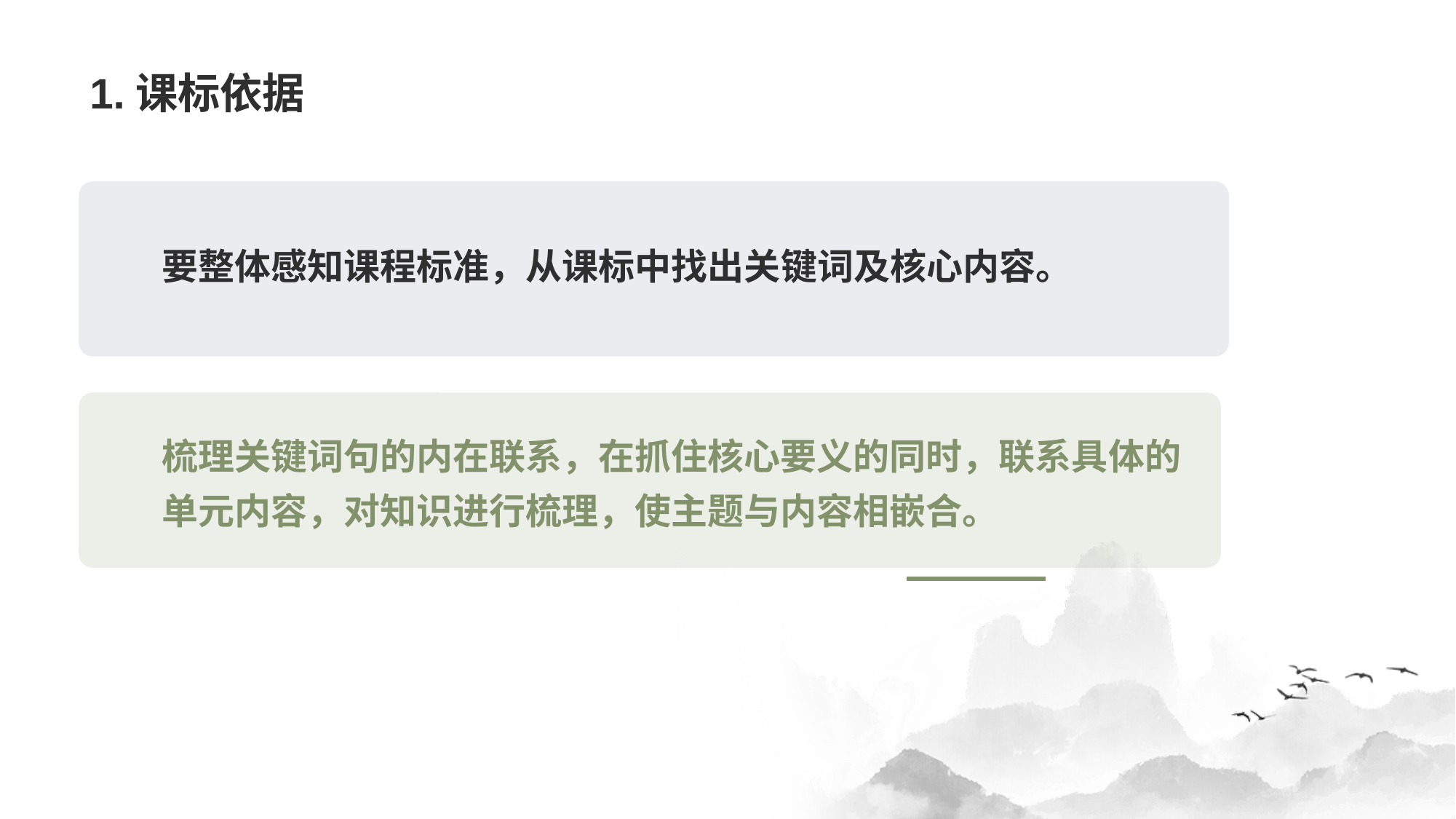

# 1.课标依据

要整体感知课程标准，从课标中找出关键词及核心内容。

梳理关键词句的内在联系，在抓住核心要义的同时，联系具体的单元内容，对知识进行梳理，使主题与内容相嵌合。